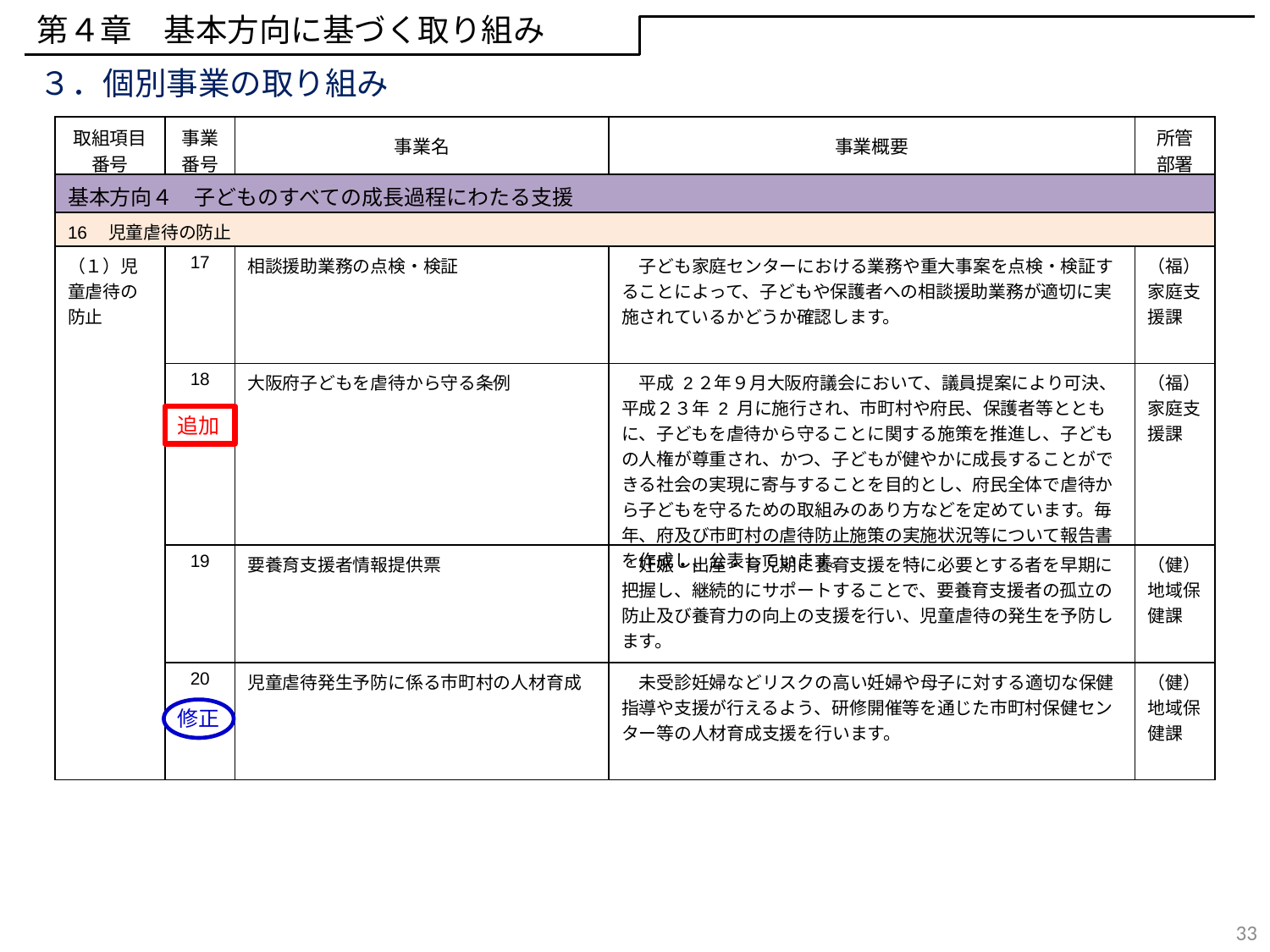

第４章　基本方向に基づく取り組み
３．個別事業の取り組み
| 取組項目 番号 | 事業 番号 | 事業名 | 事業概要 | 所管 部署 |
| --- | --- | --- | --- | --- |
| 基本方向４　子どものすべての成長過程にわたる支援 |  |  |  |  |
| 16　児童虐待の防止 |  |  |  |  |
| （１）児童虐待の防止 | 17 | 相談援助業務の点検・検証 | 子ども家庭センターにおける業務や重大事案を点検・検証することによって、子どもや保護者への相談援助業務が適切に実施されているかどうか確認します。 | （福）家庭支援課 |
|  | 18 | 大阪府子どもを虐待から守る条例 | 平成 2２年９月大阪府議会において、議員提案により可決、平成２３年 2 月に施行され、市町村や府民、保護者等とともに、子どもを虐待から守ることに関する施策を推進し、子どもの人権が尊重され、かつ、子どもが健やかに成長することができる社会の実現に寄与することを目的とし、府民全体で虐待から子どもを守るための取組みのあり方などを定めています。毎年、府及び市町村の虐待防止施策の実施状況等について報告書を作成し、公表しています。 | （福）家庭支援課 |
|  | 19 | 要養育支援者情報提供票 | 妊娠・出産・育児期に養育支援を特に必要とする者を早期に把握し、継続的にサポートすることで、要養育支援者の孤立の防止及び養育力の向上の支援を行い、児童虐待の発生を予防します。 | （健）地域保健課 |
|  | 20 | 児童虐待発生予防に係る市町村の人材育成 | 未受診妊婦などリスクの高い妊婦や母子に対する適切な保健指導や支援が行えるよう、研修開催等を通じた市町村保健センター等の人材育成支援を行います。 | （健）地域保健課 |
追加

修正
33